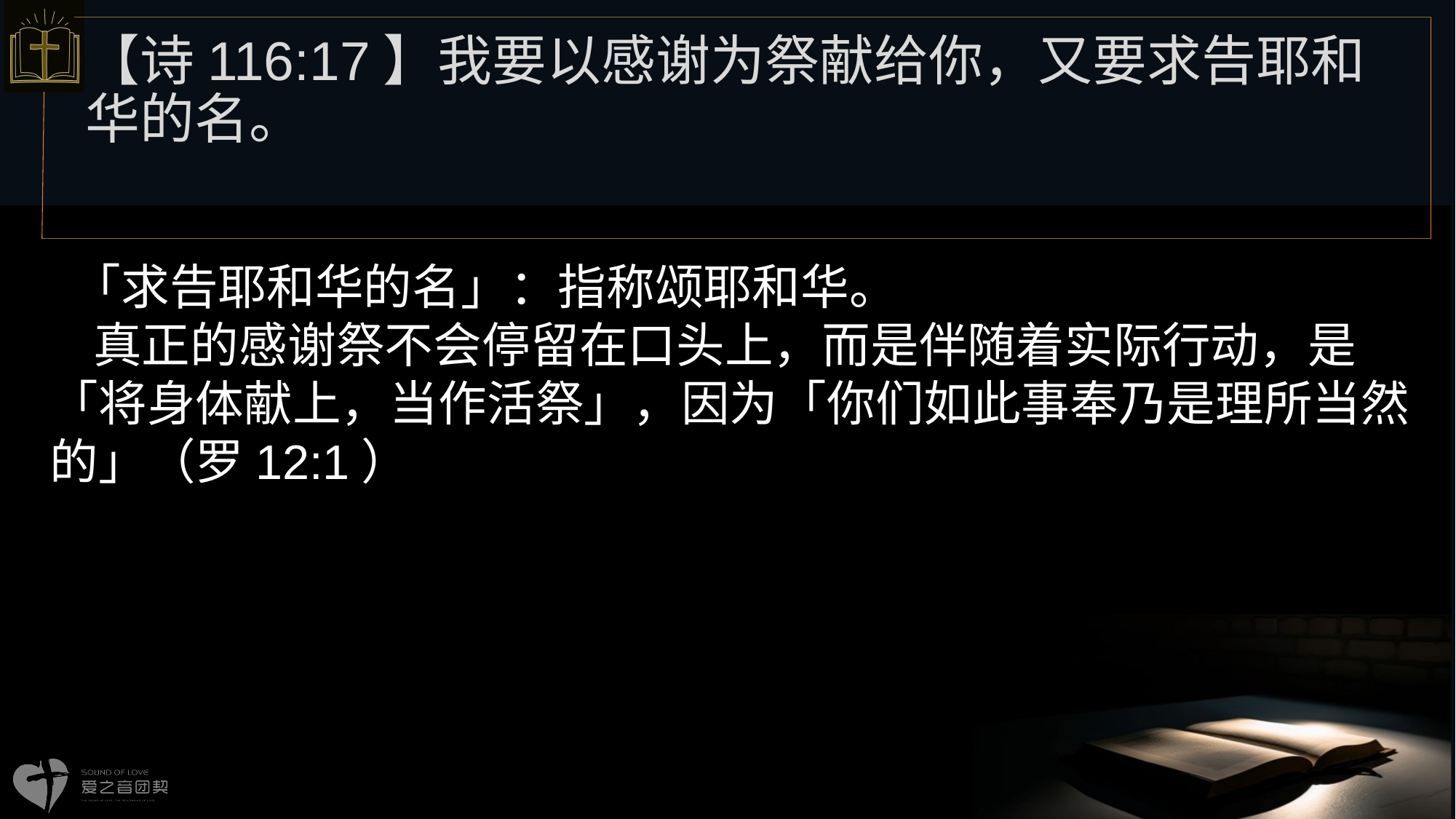

【诗116:17】我要以感谢为祭献给你，又要求告耶和华的名。
# 「求告耶和华的名」：指称颂耶和华。 真正的感谢祭不会停留在口头上，而是伴随着实际行动，是「将身体献上，当作活祭」，因为「你们如此事奉乃是理所当然的」（罗12:1）